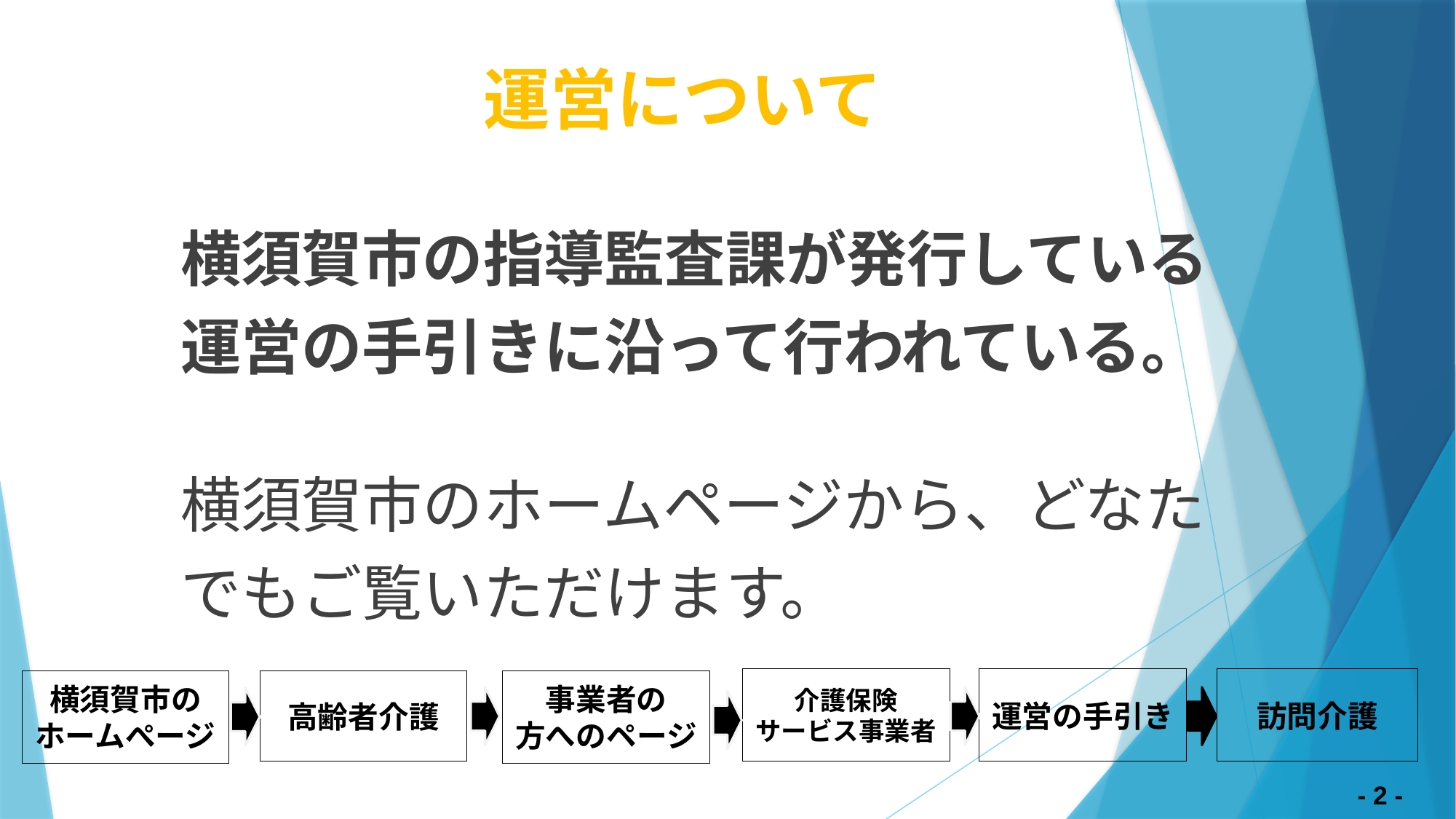

# 運営について

横須賀市の指導監査課が発行している
運営の手引きに沿って行われている。

横須賀市のホームページから、どなた
でもご覧いただけます。

介護保険
サービス事業者
運営の手引き
訪問介護
横須賀市の
ホームぺージ
高齢者介護
事業者の
方へのページ

                                                                                                                                                            - 2 -